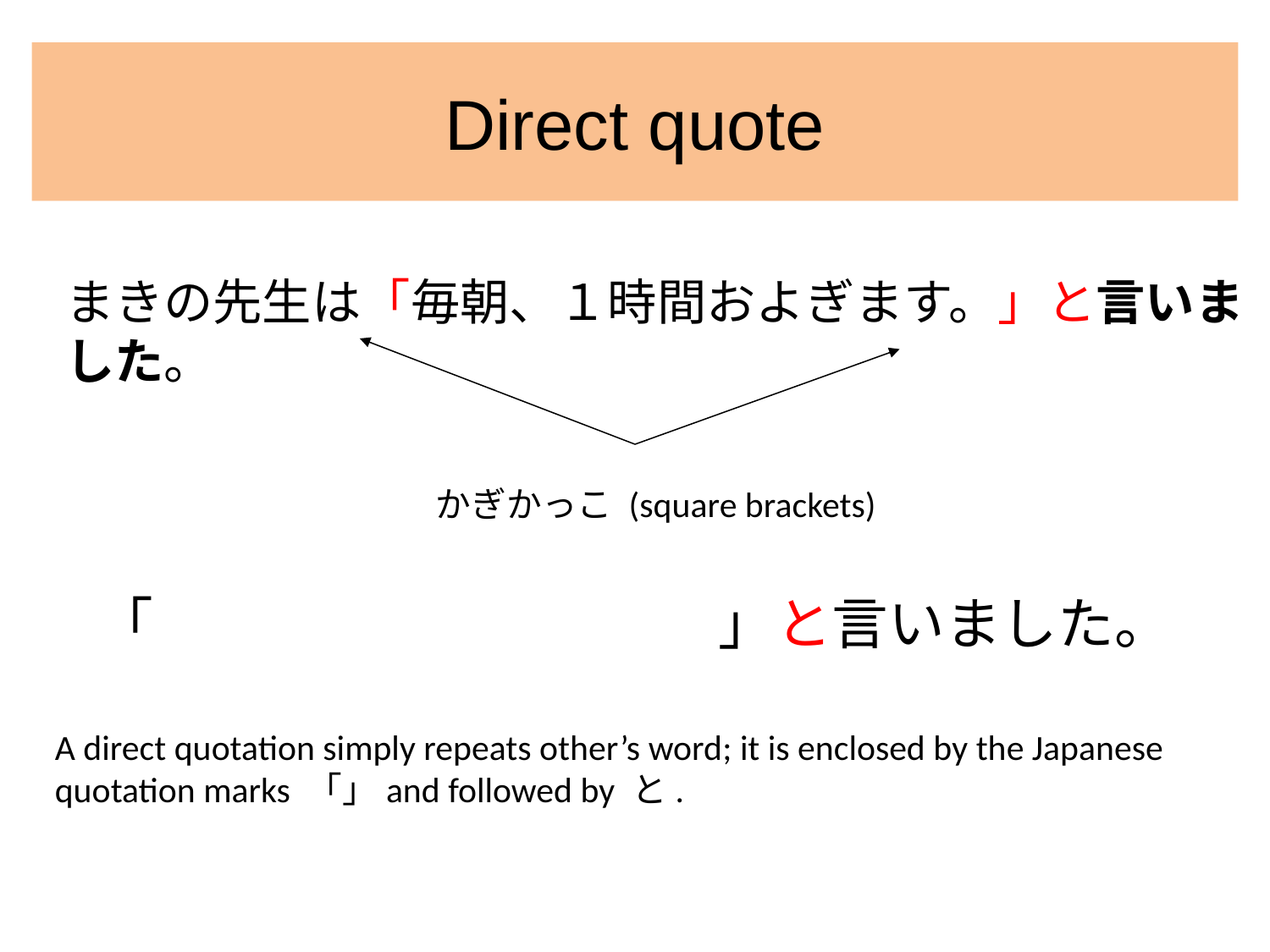

# Direct quote
まきの先生は「毎朝、１時間およぎます。」と言いました。

かぎかっこ (square brackets)
「　　　　　　　　　　」と言いました。
A direct quotation simply repeats other’s word; it is enclosed by the Japanese quotation marks 「」and followed by と.